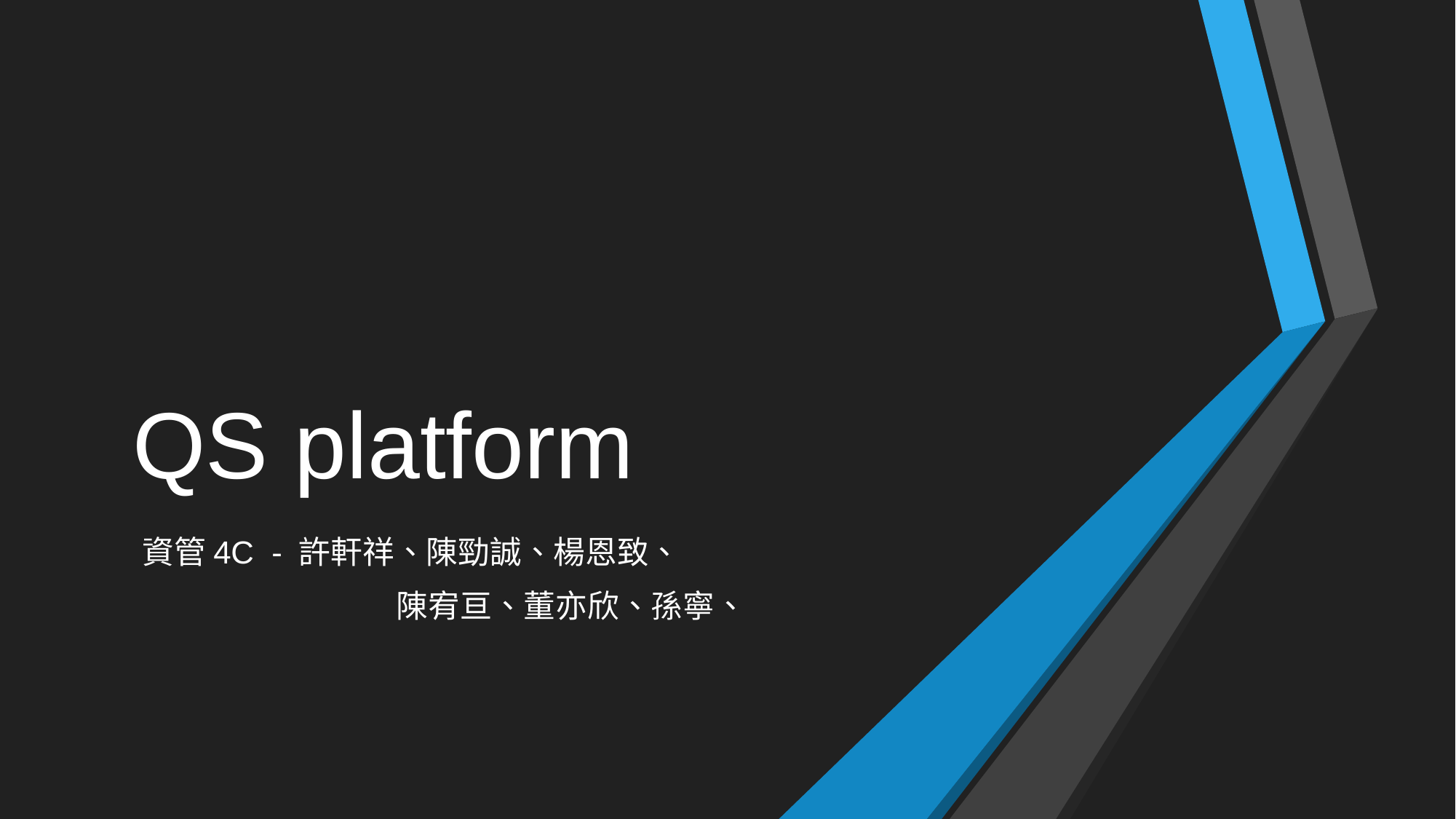

# QS platform
資管4C  - 許軒祥、陳勁誠、楊恩致、
		    陳宥亘、董亦欣、孫寧、